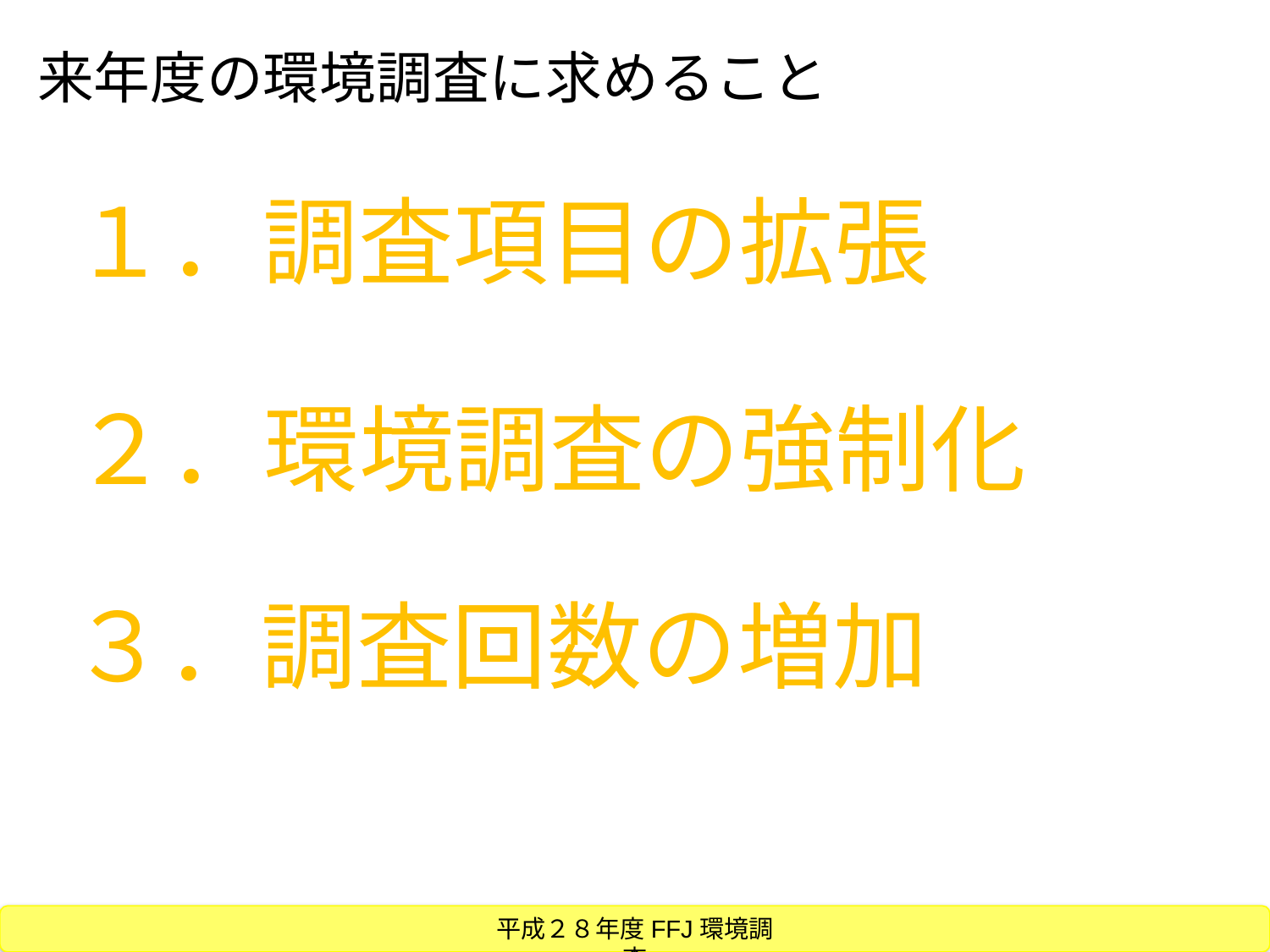

来年度の環境調査に求めること
１．調査項目の拡張
２．環境調査の強制化
３．調査回数の増加

平成２８年度FFJ環境調査